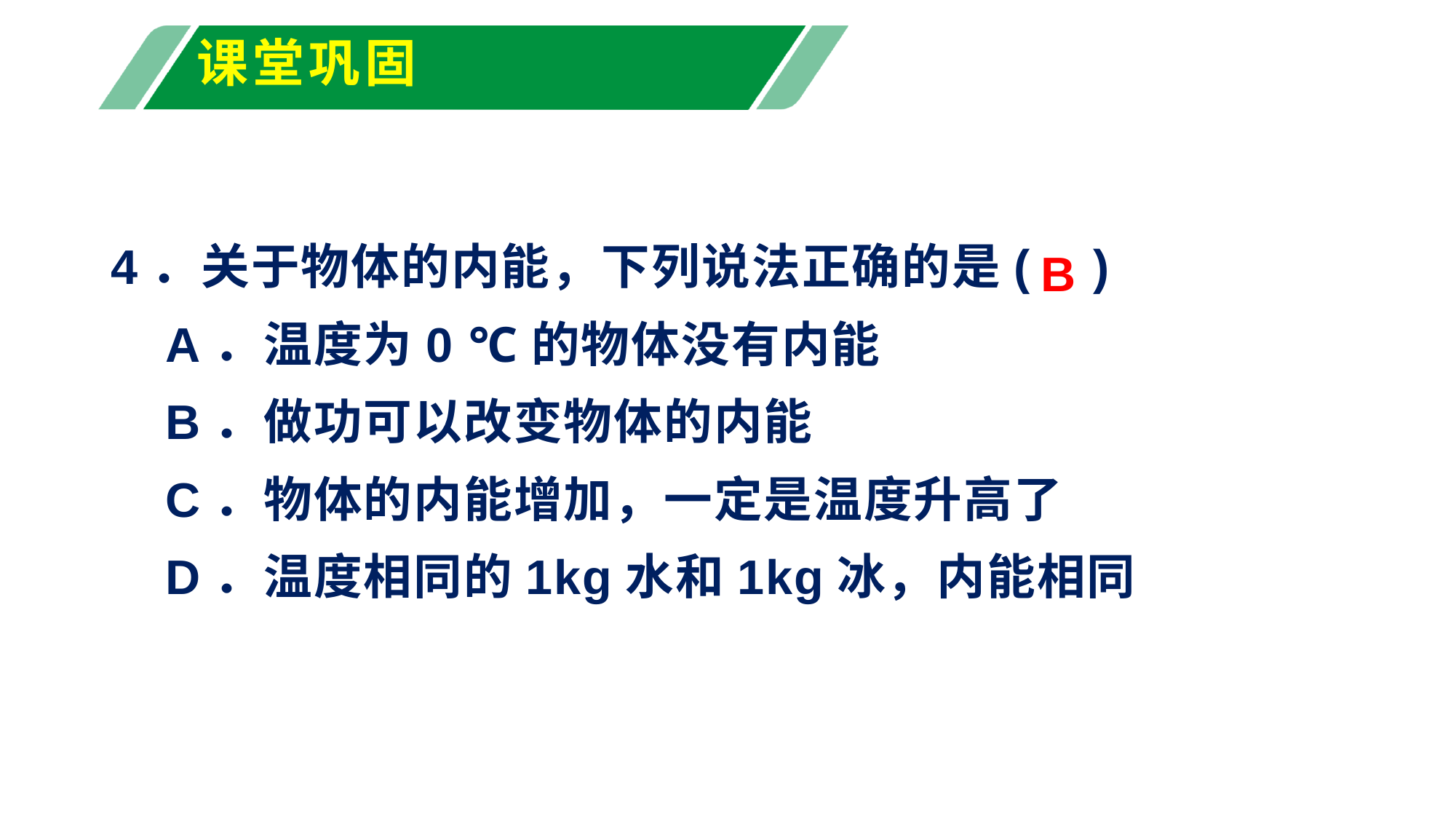

# 课堂巩固

4．关于物体的内能，下列说法正确的是(	)
A．温度为0 ℃的物体没有内能
B．做功可以改变物体的内能
C．物体的内能增加，一定是温度升高了
D．温度相同的1kg水和1kg冰，内能相同
B